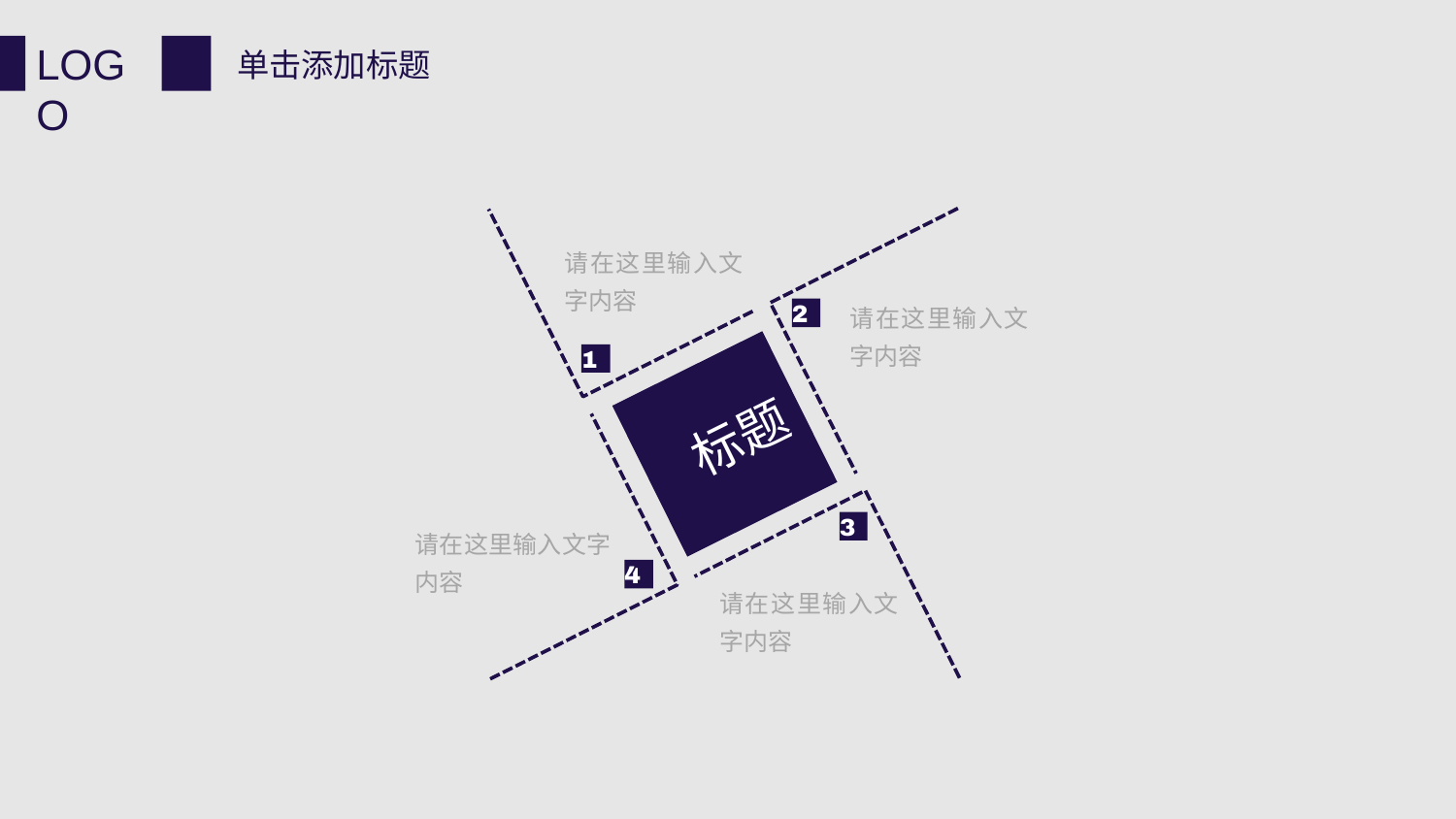

LOGO

单击添加标题

请在这里输入文字内容
请在这里输入文字内容
2
1
  标题

请在这里输入文字内容
3

4
请在这里输入文字内容